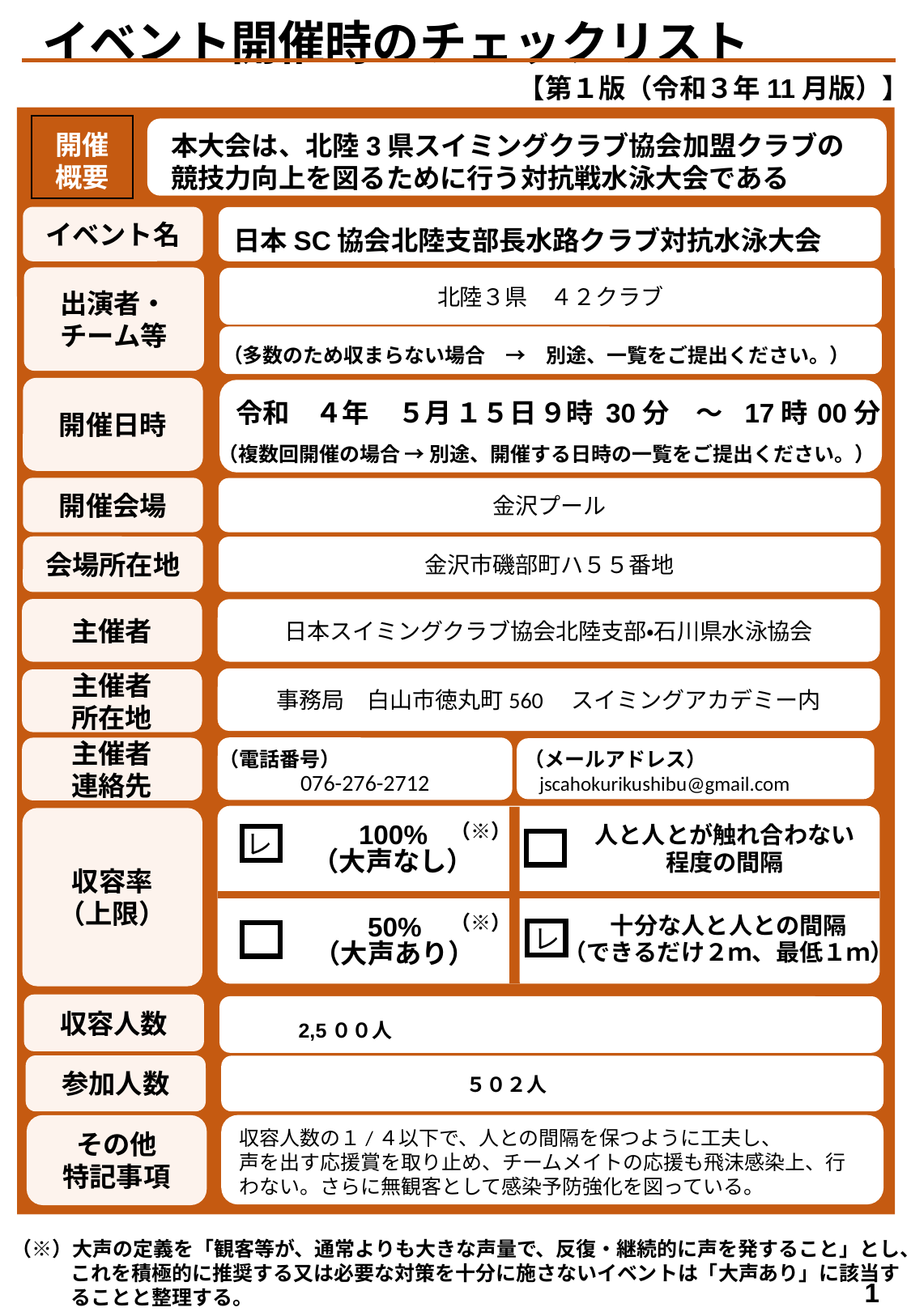

イベント開催時のチェックリスト
【第１版（令和３年11月版）】

開催
概要

本大会は、北陸3県スイミングクラブ協会加盟クラブの競技力向上を図るために行う対抗戦水泳大会である
イベント名

日本SC協会北陸支部長水路クラブ対抗水泳大会
出演者・
チーム等
北陸３県　４２クラブ

（多数のため収まらない場合　→　別途、一覧をご提出ください。）

開催日時

令和
４年
５月
１５日
９時
30分　～
17時
00分
（複数回開催の場合 → 別途、開催する日時の一覧をご提出ください。）
開催会場
金沢プール
会場所在地
金沢市磯部町ハ５５番地
主催者
日本スイミングクラブ協会北陸支部・石川県水泳協会
事務局　白山市徳丸町560　スイミングアカデミー内
主催者
所在地

076-276-2712
主催者
連絡先

（電話番号）
（メールアドレス）
jscahokurikushibu@gmail.com

収容率
（上限）
人と人とが触れ合わない程度の間隔
100%
（大声なし）

十分な人と人との間隔
（できるだけ２ｍ、最低１ｍ）
50%
（大声あり）

（※）
レ
（※）
レ
ー
収容人数

2,5００人
参加人数

５０２人

その他
特記事項
収容人数の１/４以下で、人との間隔を保つように工夫し、
声を出す応援賞を取り止め、チームメイトの応援も飛沫感染上、行わない。さらに無観客として感染予防強化を図っている。
（※）大声の定義を「観客等が、通常よりも大きな声量で、反復・継続的に声を発すること」とし、これを積極的に推奨する又は必要な対策を十分に施さないイベントは「大声あり」に該当することと整理する。
1